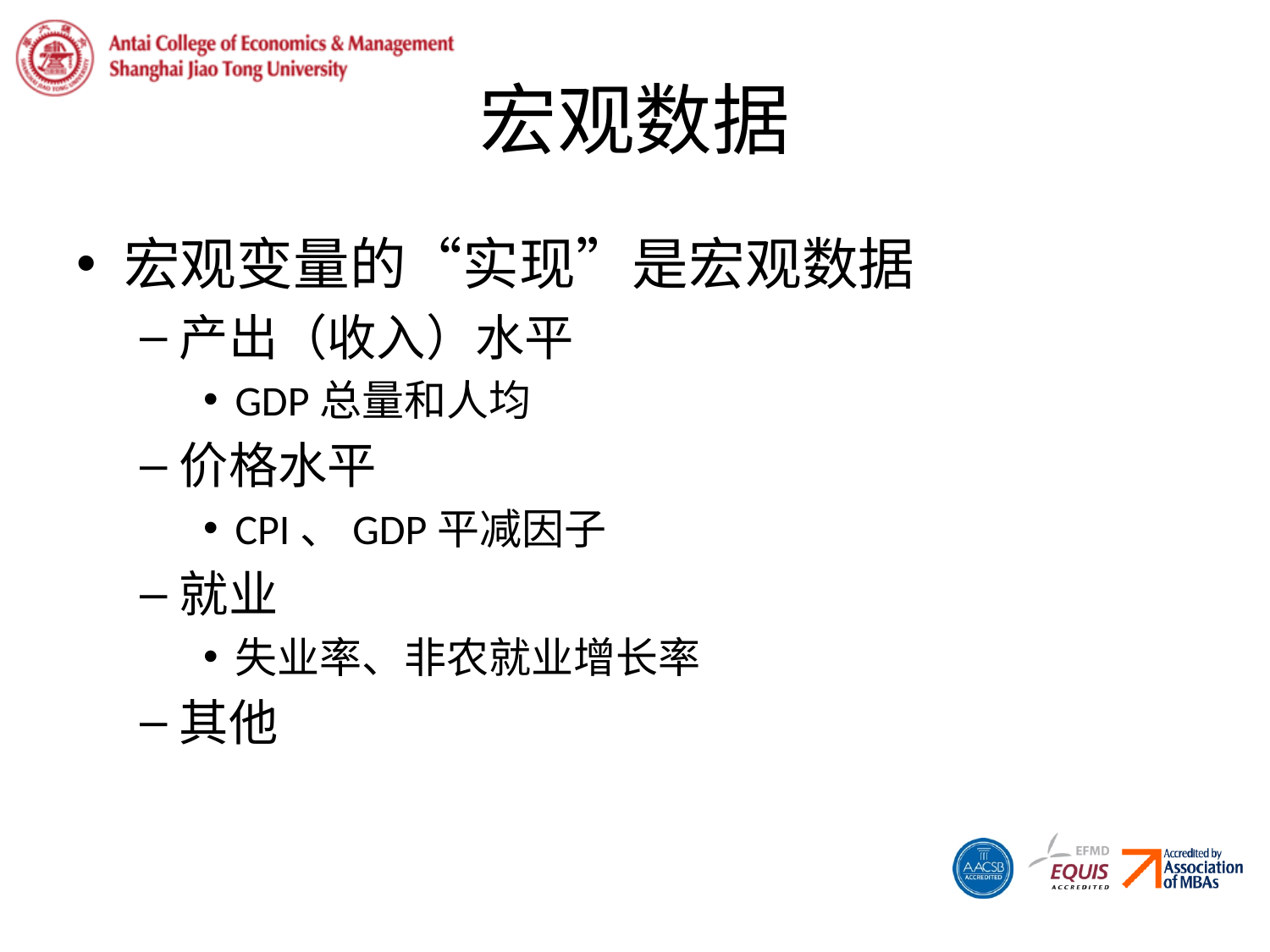

# 宏观数据
宏观变量的“实现”是宏观数据
产出（收入）水平
GDP总量和人均
价格水平
CPI、GDP平减因子
就业
失业率、非农就业增长率
其他